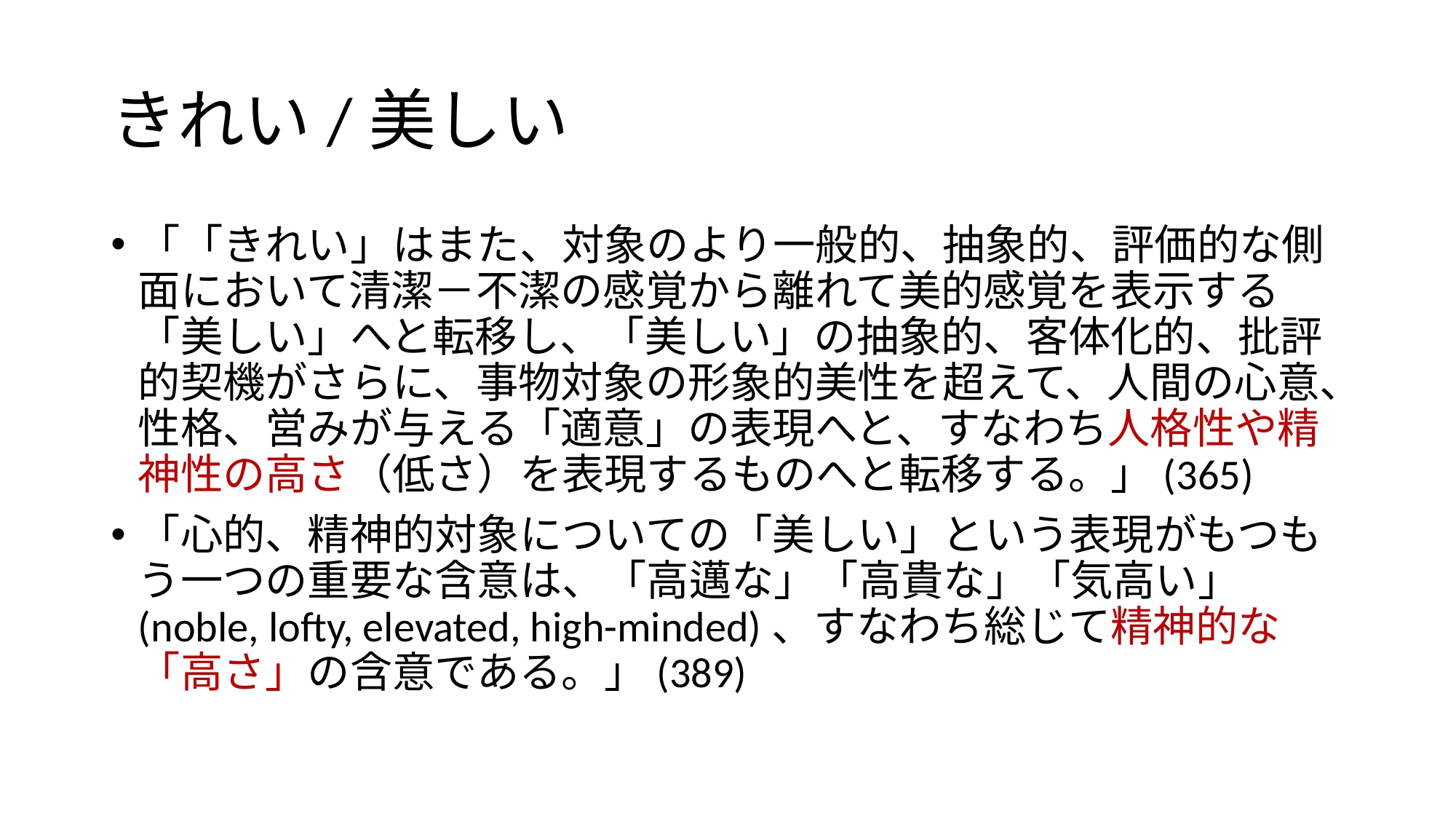

# きれい/美しい
「「きれい」はまた、対象のより一般的、抽象的、評価的な側面において清潔－不潔の感覚から離れて美的感覚を表示する「美しい」へと転移し、「美しい」の抽象的、客体化的、批評的契機がさらに、事物対象の形象的美性を超えて、人間の心意、性格、営みが与える「適意」の表現へと、すなわち人格性や精神性の高さ（低さ）を表現するものへと転移する。」(365)
「心的、精神的対象についての「美しい」という表現がもつもう一つの重要な含意は、「高邁な」「高貴な」「気高い」(noble, lofty, elevated, high-minded)、すなわち総じて精神的な「高さ」の含意である。」(389)